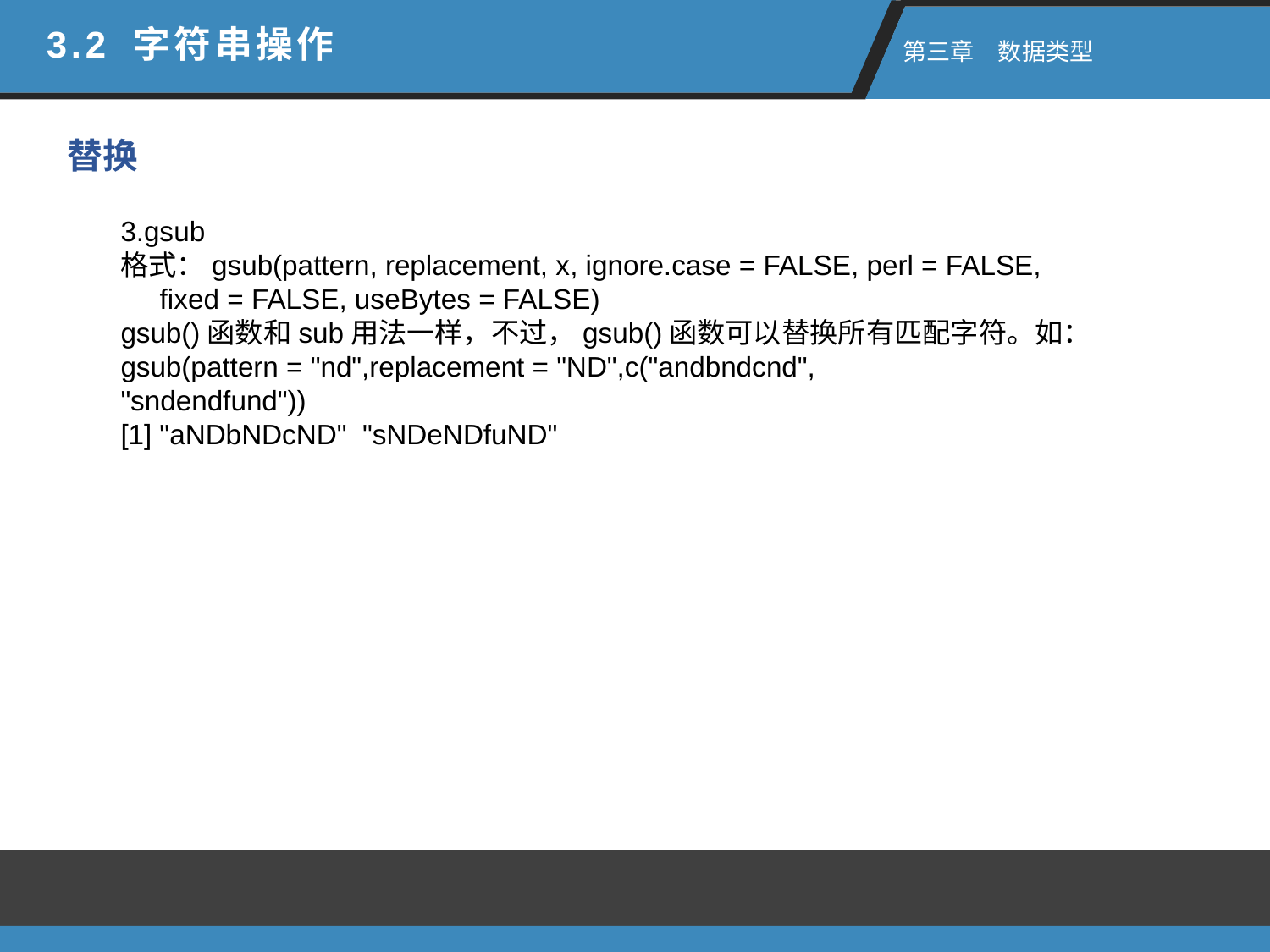

3.2 字符串操作
  第三章　数据类型
替换
3.gsub
格式：gsub(pattern, replacement, x, ignore.case = FALSE, perl = FALSE,
     fixed = FALSE, useBytes = FALSE)
gsub()函数和sub用法一样，不过，gsub()函数可以替换所有匹配字符。如：
gsub(pattern = "nd",replacement = "ND",c("andbndcnd",
"sndendfund"))
[1] "aNDbNDcND"  "sNDeNDfuND"